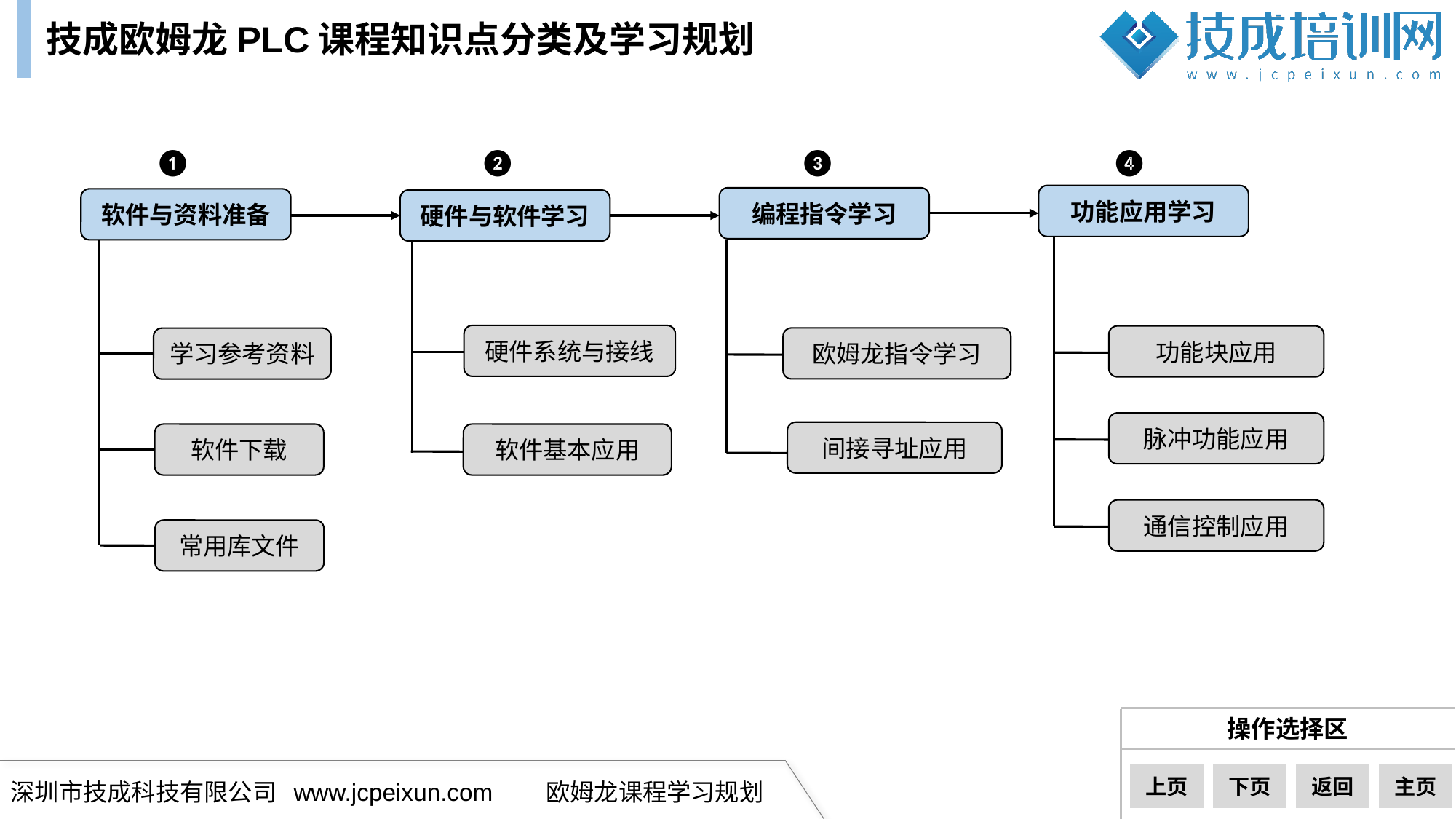

技成欧姆龙PLC课程知识点分类及学习规划
❶
❷
❸
❹
功能应用学习
编程指令学习
软件与资料准备
硬件与软件学习
硬件系统与接线
功能块应用
欧姆龙指令学习
学习参考资料
脉冲功能应用
间接寻址应用
软件下载
软件基本应用
通信控制应用
常用库文件
下一页
上页
下页
返回
主页